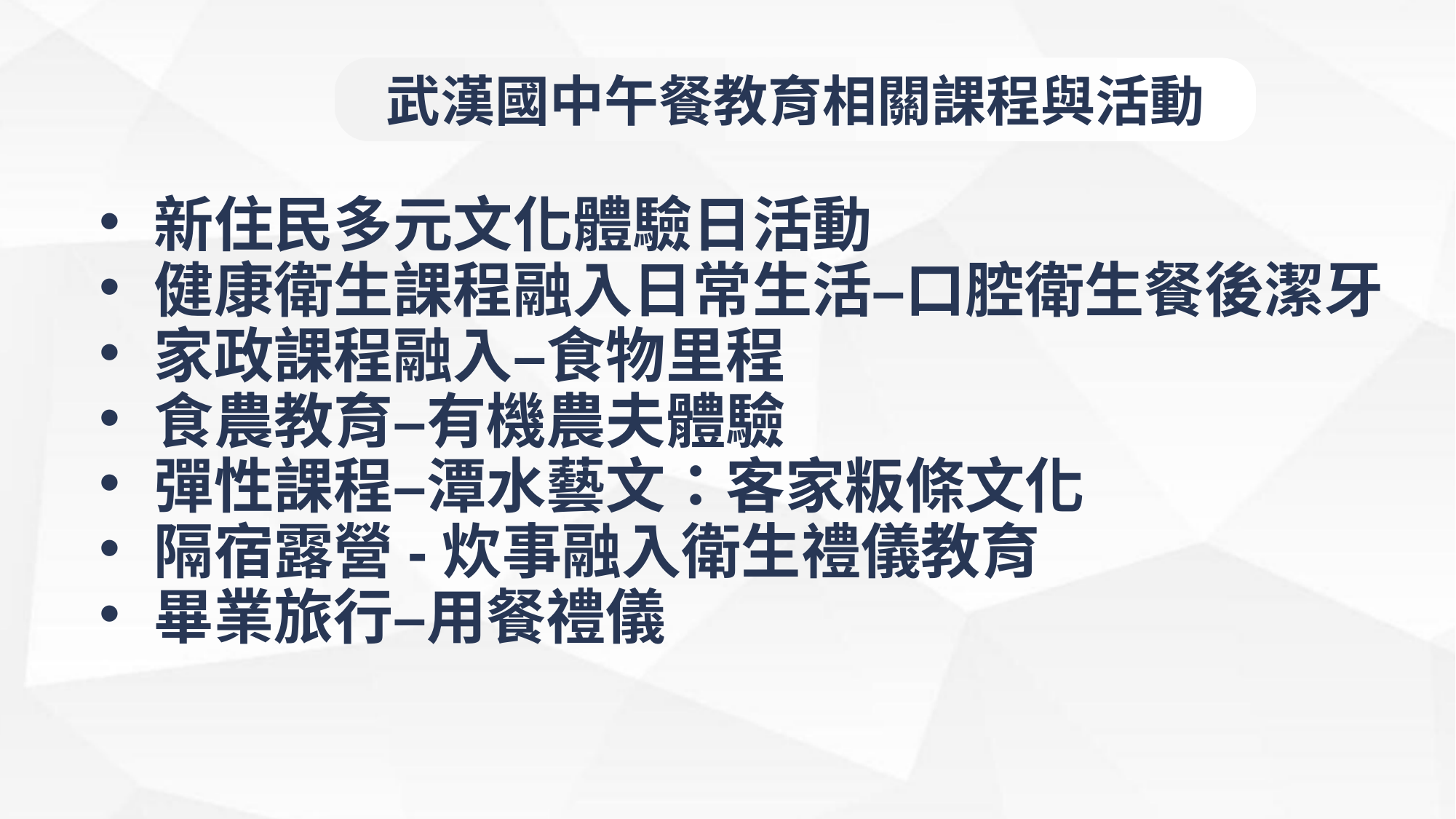

武漢國中午餐教育相關課程與活動
新住民多元文化體驗日活動
健康衛生課程融入日常生活–口腔衛生餐後潔牙
家政課程融入–食物里程
食農教育–有機農夫體驗
彈性課程–潭水藝文：客家粄條文化
隔宿露營-炊事融入衛生禮儀教育
畢業旅行–用餐禮儀